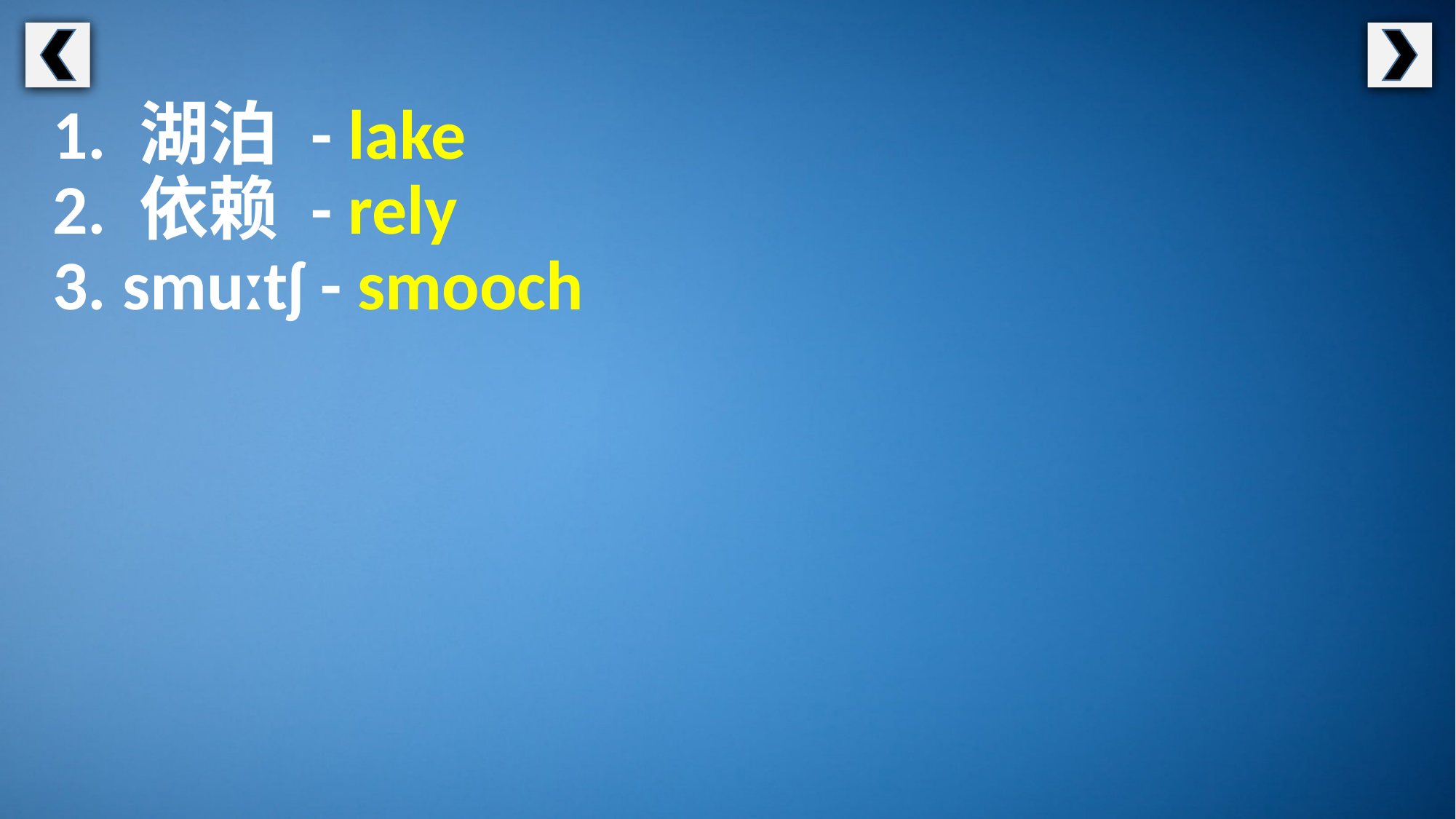

1. 湖泊 - lake
2. 依赖 - rely
3. smuːtʃ - smooch